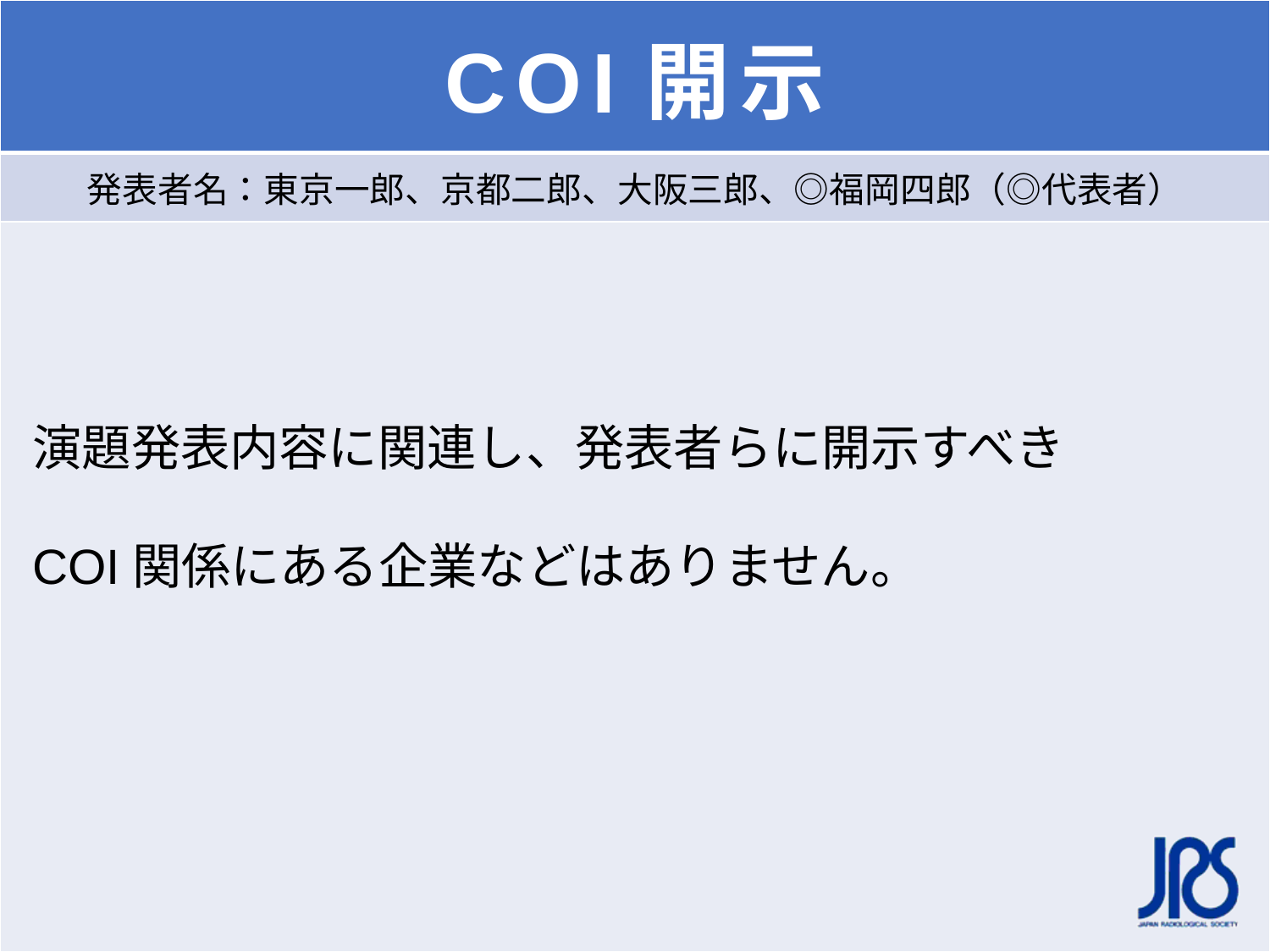

| COI開示 |
| --- |
| 発表者名：東京一郎、京都二郎、大阪三郎、◎福岡四郎（◎代表者） |

演題発表内容に関連し、発表者らに開示すべき
COI関係にある企業などはありません。